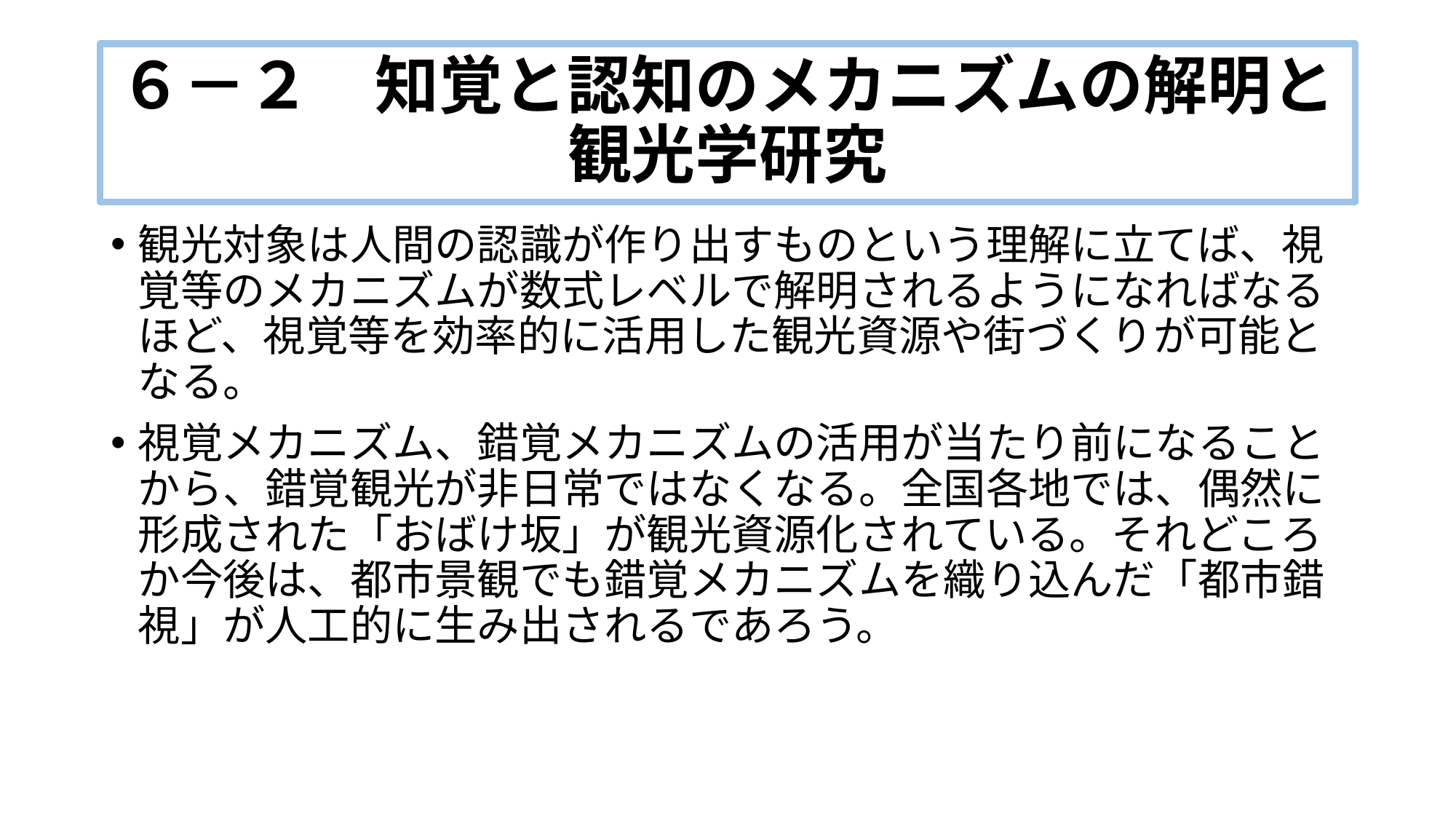

# ６－２　知覚と認知のメカニズムの解明と 観光学研究
観光対象は人間の認識が作り出すものという理解に立てば、視覚等のメカニズムが数式レベルで解明されるようになればなるほど、視覚等を効率的に活用した観光資源や街づくりが可能となる。
視覚メカニズム、錯覚メカニズムの活用が当たり前になることから、錯覚観光が非日常ではなくなる。全国各地では、偶然に形成された「おばけ坂」が観光資源化されている。それどころか今後は、都市景観でも錯覚メカニズムを織り込んだ「都市錯視」が人工的に生み出されるであろう。